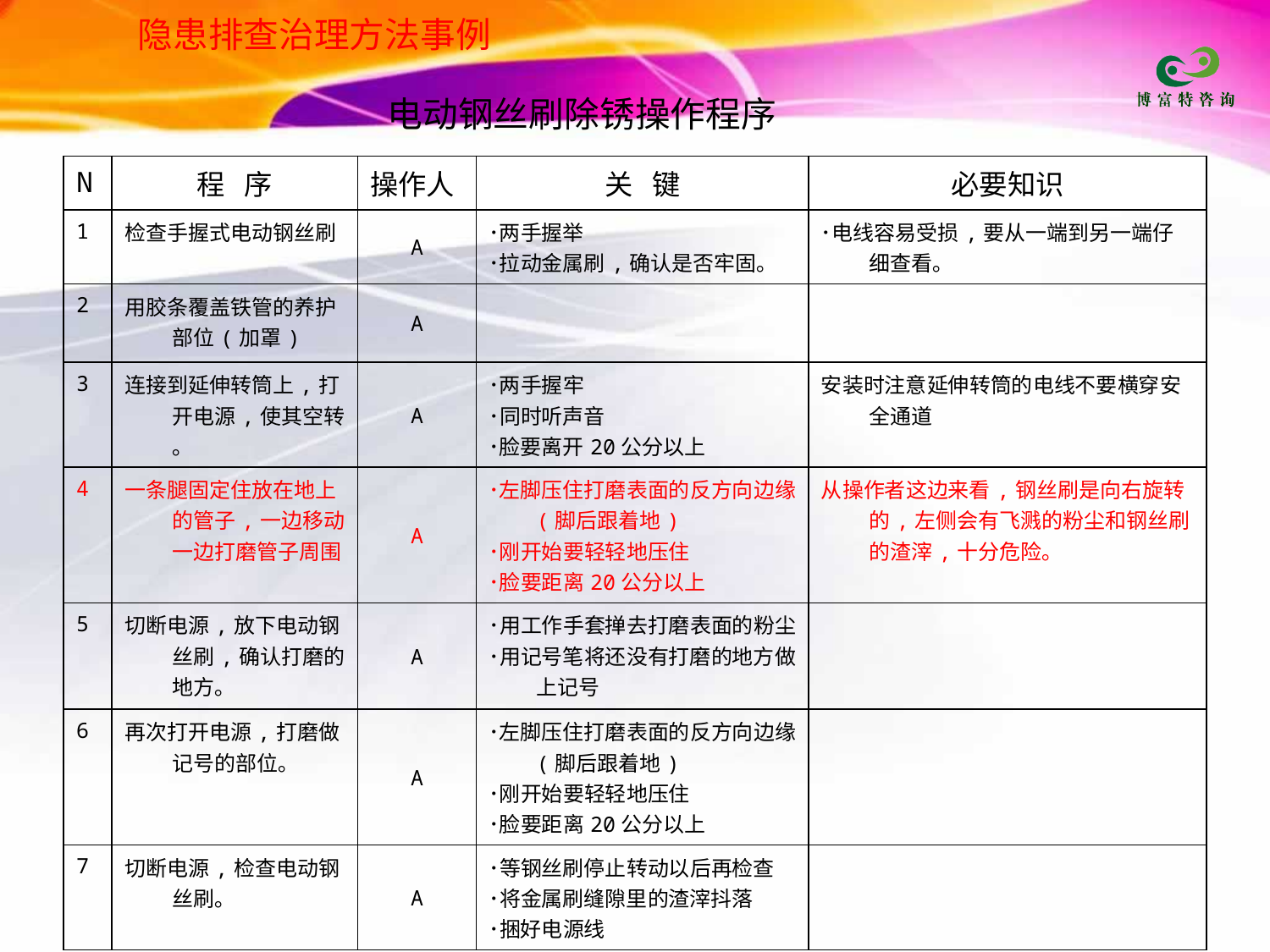

隐患排查治理方法事例
电动钢丝刷除锈操作程序
| N | 程 序 | 操作人 | 关 键 | 必要知识 |
| --- | --- | --- | --- | --- |
| 1 | 检查手握式电动钢丝刷 | A | ･两手握举 ･拉动金属刷,确认是否牢固｡ | ･电线容易受损,要从一端到另一端仔细查看｡ |
| 2 | 用胶条覆盖铁管的养护部位(加罩) | A |  |  |
| 3 | 连接到延伸转筒上,打开电源,使其空转｡ | A | ･两手握牢 ･同时听声音 ･脸要离开20公分以上 | 安装时注意延伸转筒的电线不要横穿安全通道 |
| 4 | 一条腿固定住放在地上的管子,一边移动一边打磨管子周围 | A | ･左脚压住打磨表面的反方向边缘(脚后跟着地) ･刚开始要轻轻地压住 ･脸要距离20公分以上 | 从操作者这边来看,钢丝刷是向右旋转的,左侧会有飞溅的粉尘和钢丝刷的渣滓,十分危险｡ |
| 5 | 切断电源,放下电动钢丝刷,确认打磨的地方｡ | A | ･用工作手套掸去打磨表面的粉尘 ･用记号笔将还没有打磨的地方做上记号 |  |
| 6 | 再次打开电源,打磨做记号的部位｡ | A | ･左脚压住打磨表面的反方向边缘(脚后跟着地) ･刚开始要轻轻地压住 ･脸要距离20公分以上 |  |
| 7 | 切断电源,检查电动钢丝刷｡ | A | ･等钢丝刷停止转动以后再检查 ･将金属刷缝隙里的渣滓抖落 ･捆好电源线 |  |